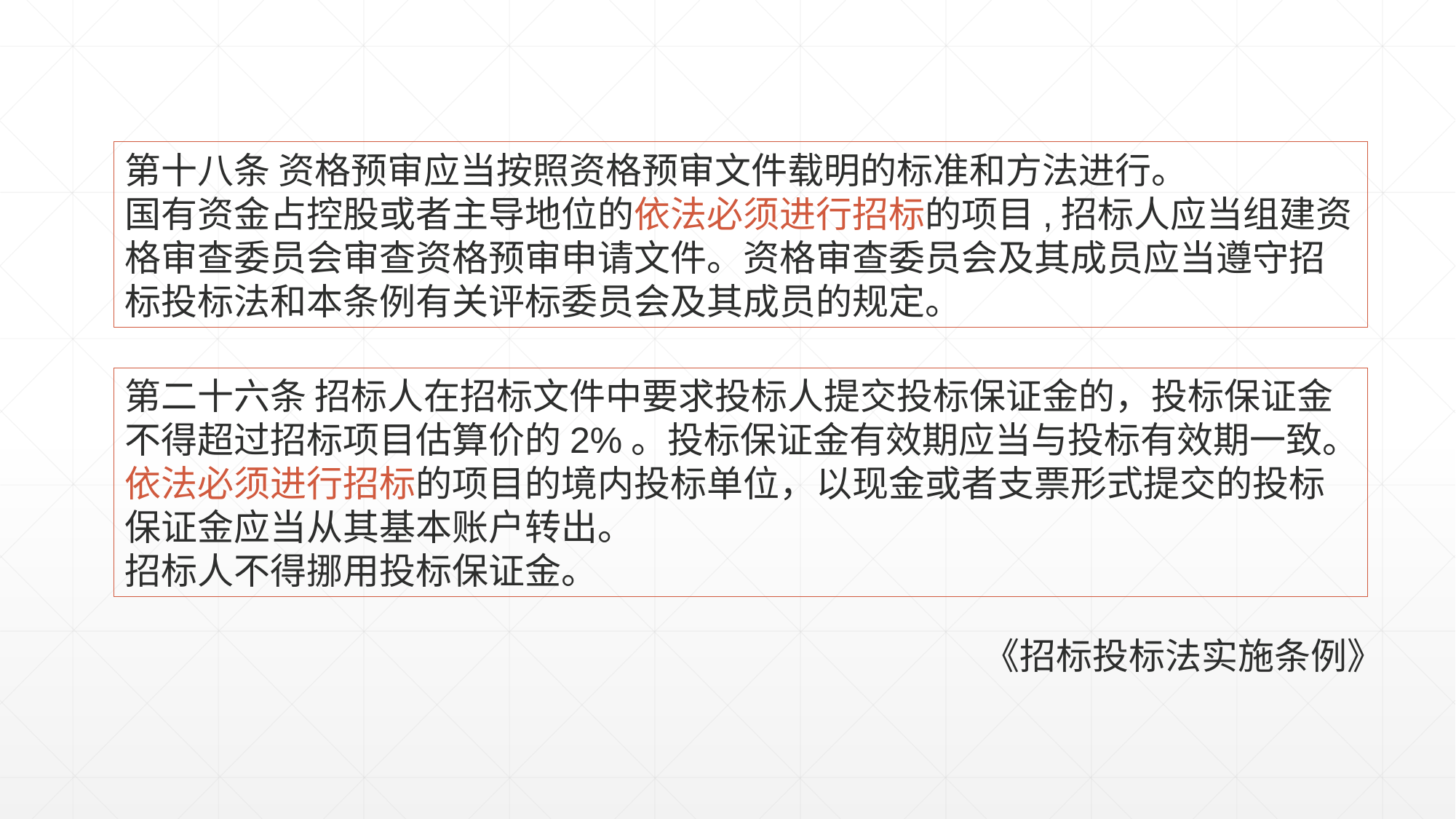

第十八条 资格预审应当按照资格预审文件载明的标准和方法进行。
国有资金占控股或者主导地位的依法必须进行招标的项目,招标人应当组建资格审查委员会审查资格预审申请文件。资格审查委员会及其成员应当遵守招标投标法和本条例有关评标委员会及其成员的规定。
第二十六条 招标人在招标文件中要求投标人提交投标保证金的，投标保证金不得超过招标项目估算价的2%。投标保证金有效期应当与投标有效期一致。
依法必须进行招标的项目的境内投标单位，以现金或者支票形式提交的投标保证金应当从其基本账户转出。
招标人不得挪用投标保证金。
《招标投标法实施条例》